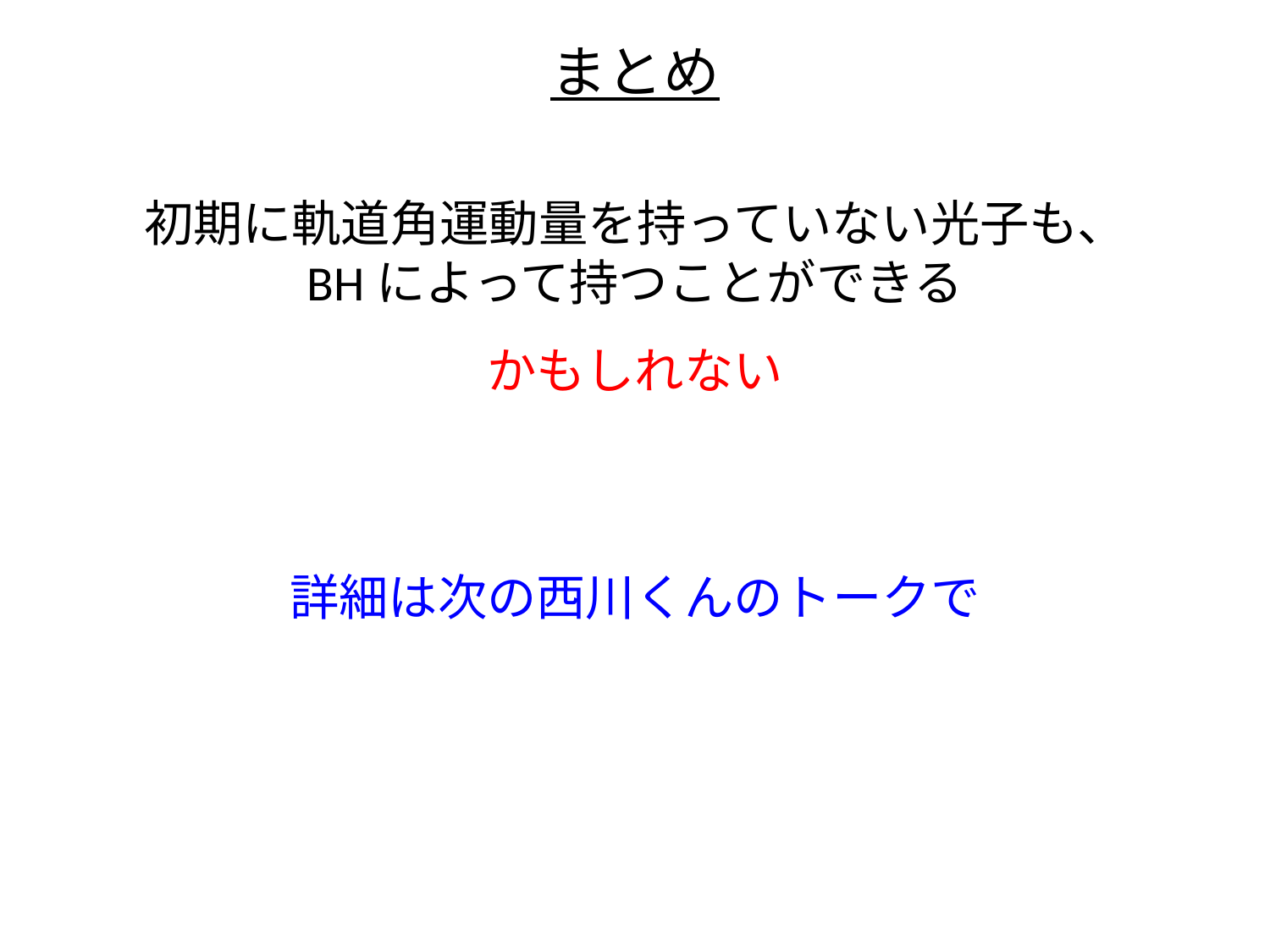

まとめ
初期に軌道角運動量を持っていない光子も、
BHによって持つことができる
かもしれない
詳細は次の西川くんのトークで